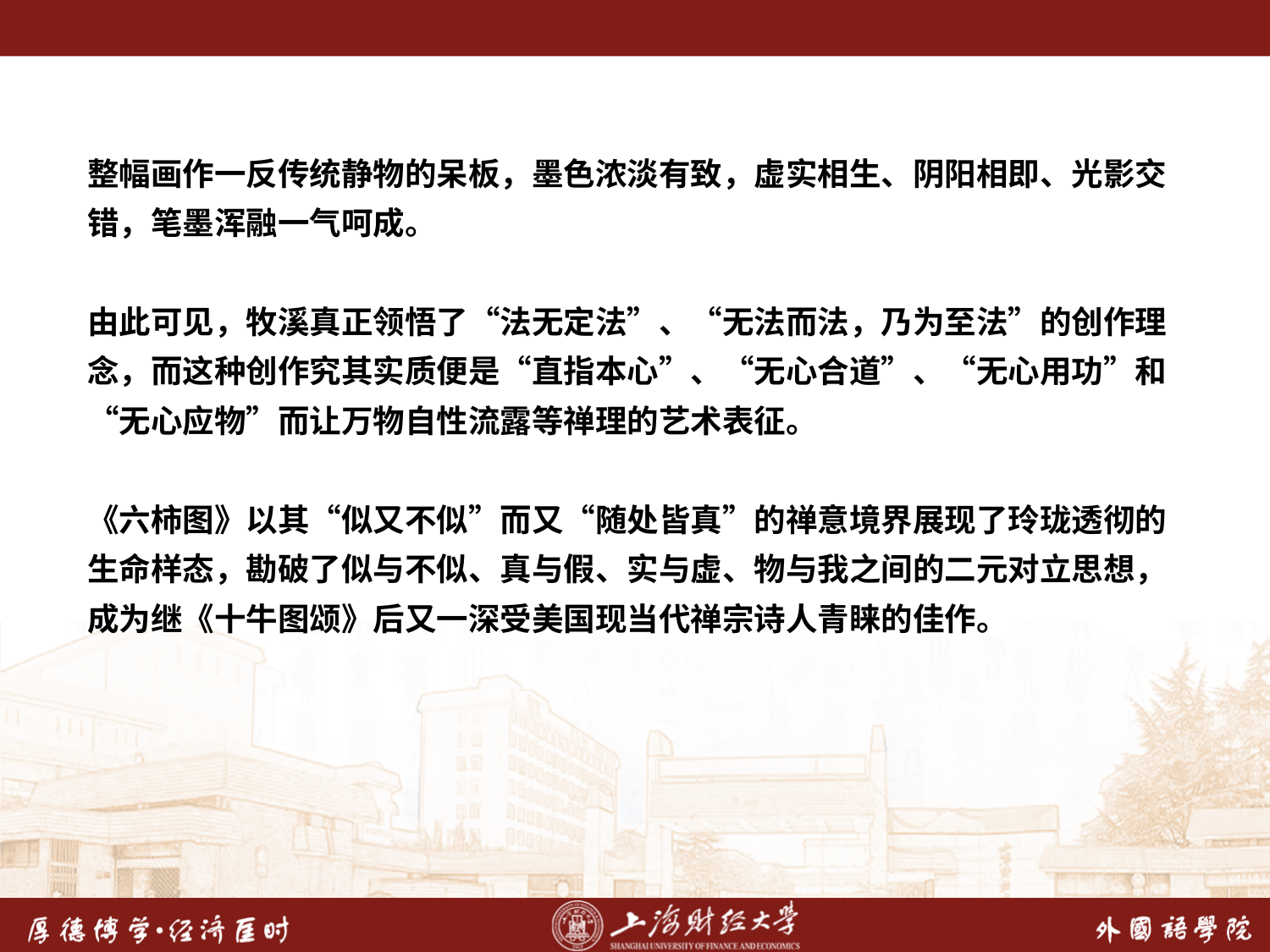

整幅画作一反传统静物的呆板，墨色浓淡有致，虚实相生、阴阳相即、光影交错，笔墨浑融一气呵成。

由此可见，牧溪真正领悟了“法无定法”、“无法而法，乃为至法”的创作理念，而这种创作究其实质便是“直指本心”、“无心合道”、“无心用功”和“无心应物”而让万物自性流露等禅理的艺术表征。

《六柿图》以其“似又不似”而又“随处皆真”的禅意境界展现了玲珑透彻的生命样态，勘破了似与不似、真与假、实与虚、物与我之间的二元对立思想，成为继《十牛图颂》后又一深受美国现当代禅宗诗人青睐的佳作。